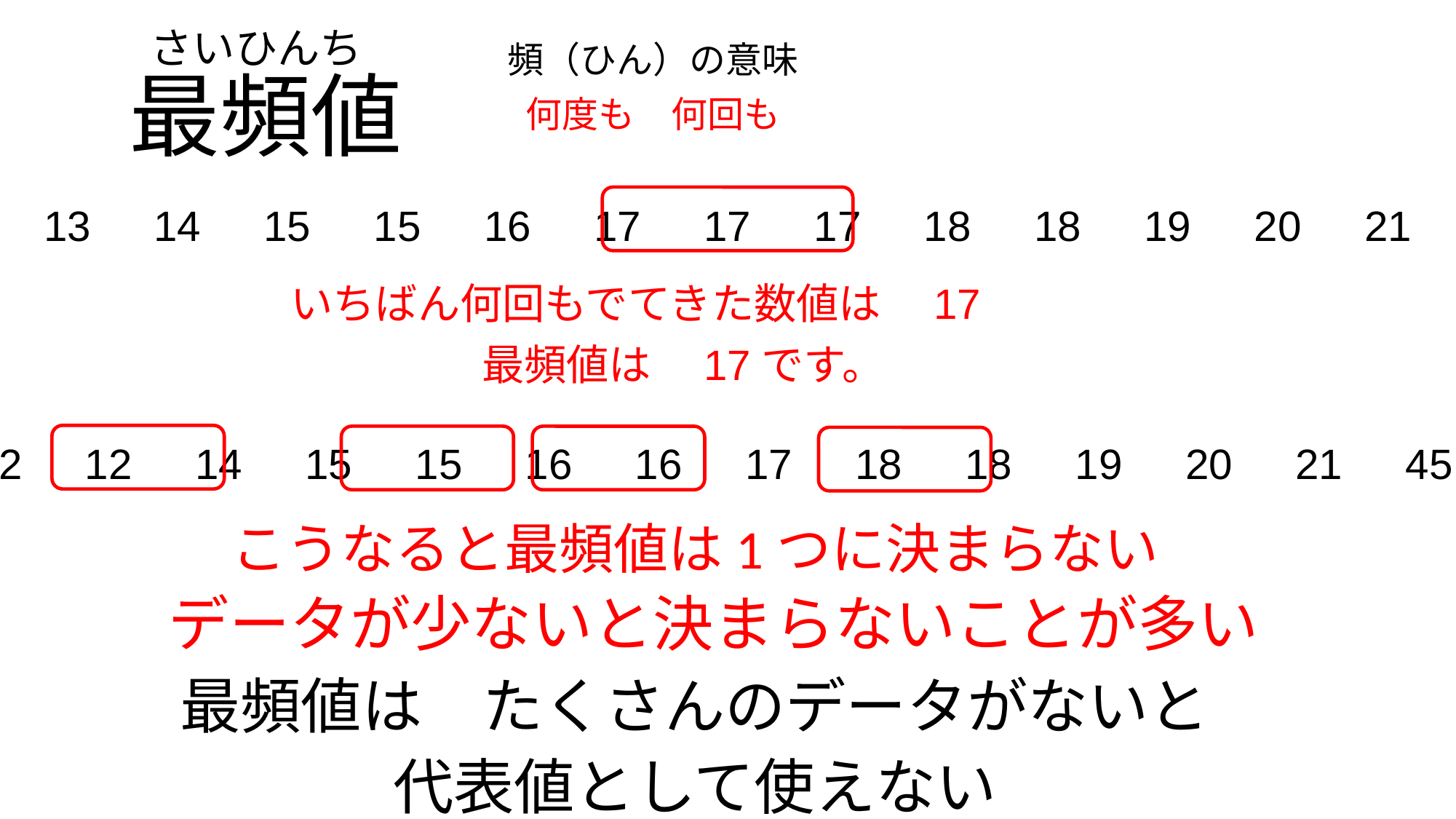

# さいひんち
頻（ひん）の意味
何度も　何回も
最頻値

12　13　14　15　15　16　17　17　17　18　18　19　20　21　45
いちばん何回もでてきた数値は　17
最頻値は　17です。

12　12　14　15　15　16　16　17　18　18　19　20　21　45
こうなると最頻値は1つに決まらない
データが少ないと決まらないことが多い
最頻値は　たくさんのデータがないと
代表値として使えない